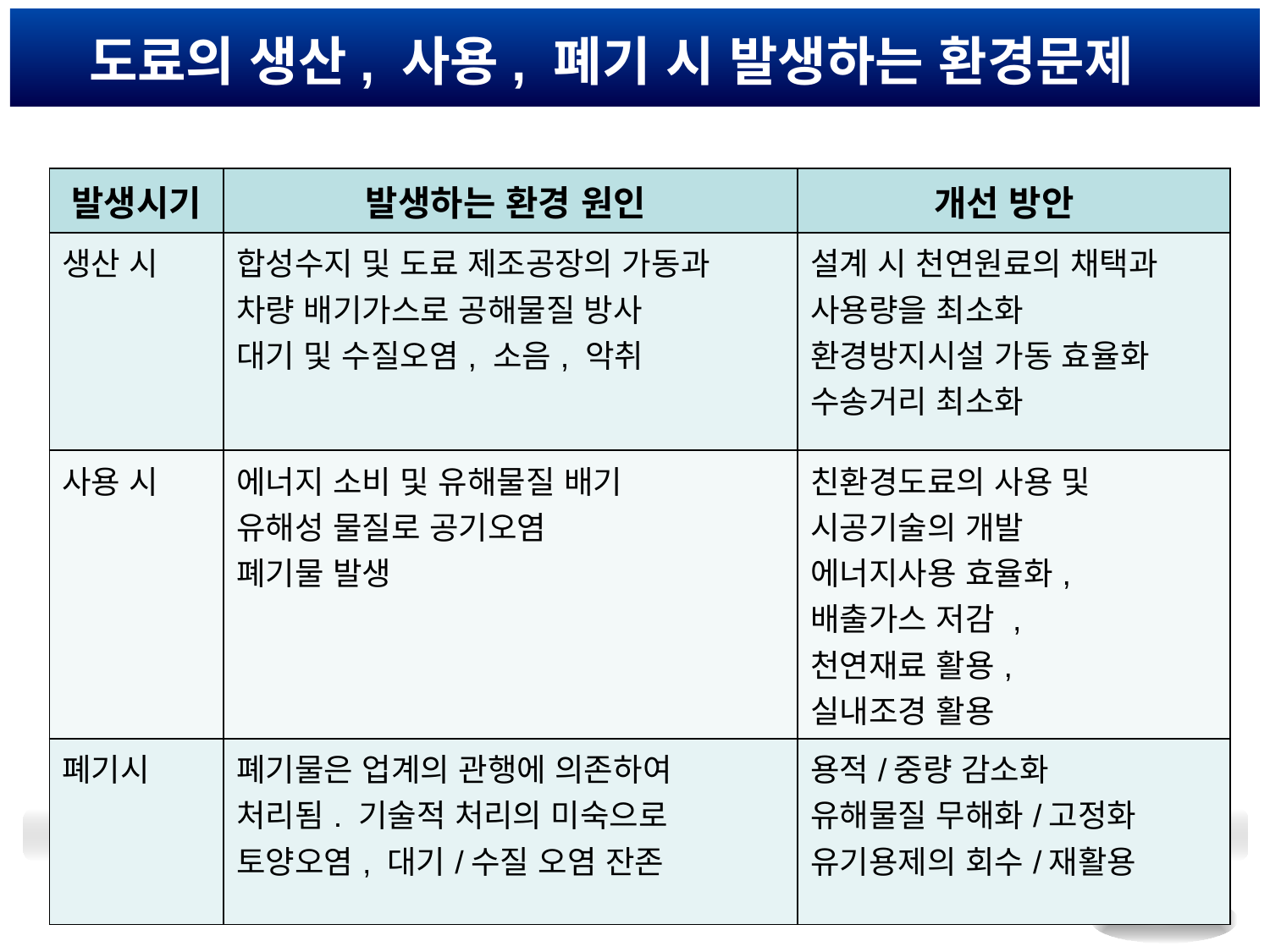

# 도료의 생산, 사용, 폐기 시 발생하는 환경문제
| 발생시기 | 발생하는 환경 원인 | 개선 방안 |
| --- | --- | --- |
| 생산 시 | 합성수지 및 도료 제조공장의 가동과 차량 배기가스로 공해물질 방사 대기 및 수질오염, 소음, 악취 | 설계 시 천연원료의 채택과 사용량을 최소화 환경방지시설 가동 효율화 수송거리 최소화 |
| 사용 시 | 에너지 소비 및 유해물질 배기 유해성 물질로 공기오염 폐기물 발생 | 친환경도료의 사용 및 시공기술의 개발 에너지사용 효율화, 배출가스 저감 , 천연재료 활용, 실내조경 활용 |
| 폐기시 | 폐기물은 업계의 관행에 의존하여 처리됨. 기술적 처리의 미숙으로 토양오염, 대기/수질 오염 잔존 | 용적/중량 감소화 유해물질 무해화/고정화 유기용제의 회수/재활용 |